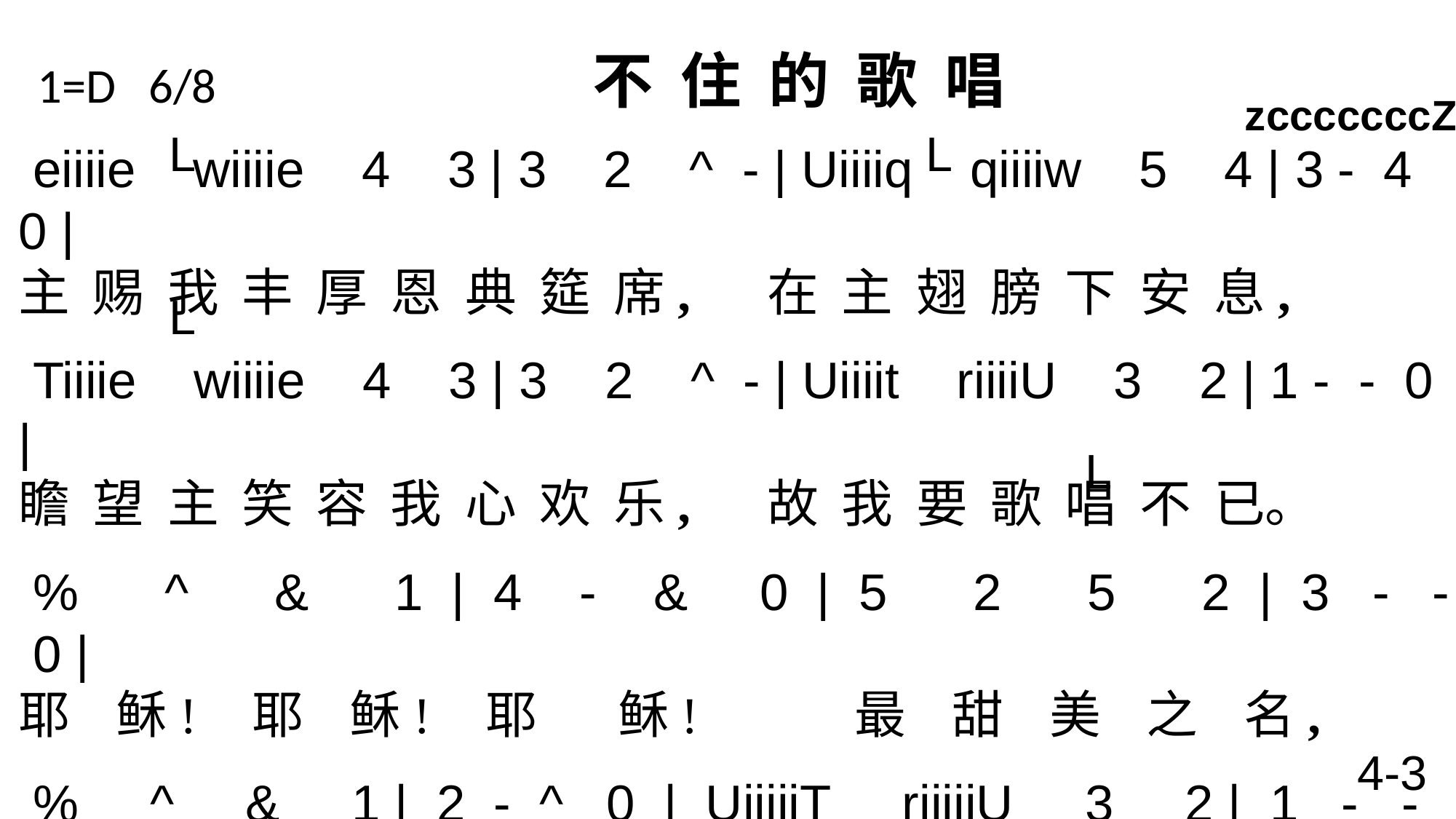

1=D   6/8                                     不  住  的  歌  唱
    zcccccccZ
L
   L
 eiiiie    wiiiie    4    3 | 3    2    ^  - | Uiiiiq    qiiiiw    5    4 | 3 -  4  0 |
主  赐  我  丰  厚  恩  典  筵  席,     在  主  翅  膀  下  安  息,
Tiiiie    wiiiie    4    3 | 3    2    ^  - | Uiiiit    riiiiU    3    2 | 1 -  -  0 |
瞻  望  主  笑  容  我  心  欢  乐,     故  我  要  歌  唱  不  已。
%      ^      &      1  |  4    -    &     0  |  5      2      5      2  |  3   -   -  0 |
耶    稣!   耶    稣!   耶       稣!          最    甜    美    之    名,
%     ^     &     1 |  2  -  ^   0  |  UiiiiiT     riiiiiU     3     2 |  1   -   -  0 \
满   足   我   心   渴    慕,        使   我   歌   唱   往   前   行。
L
L
4-3